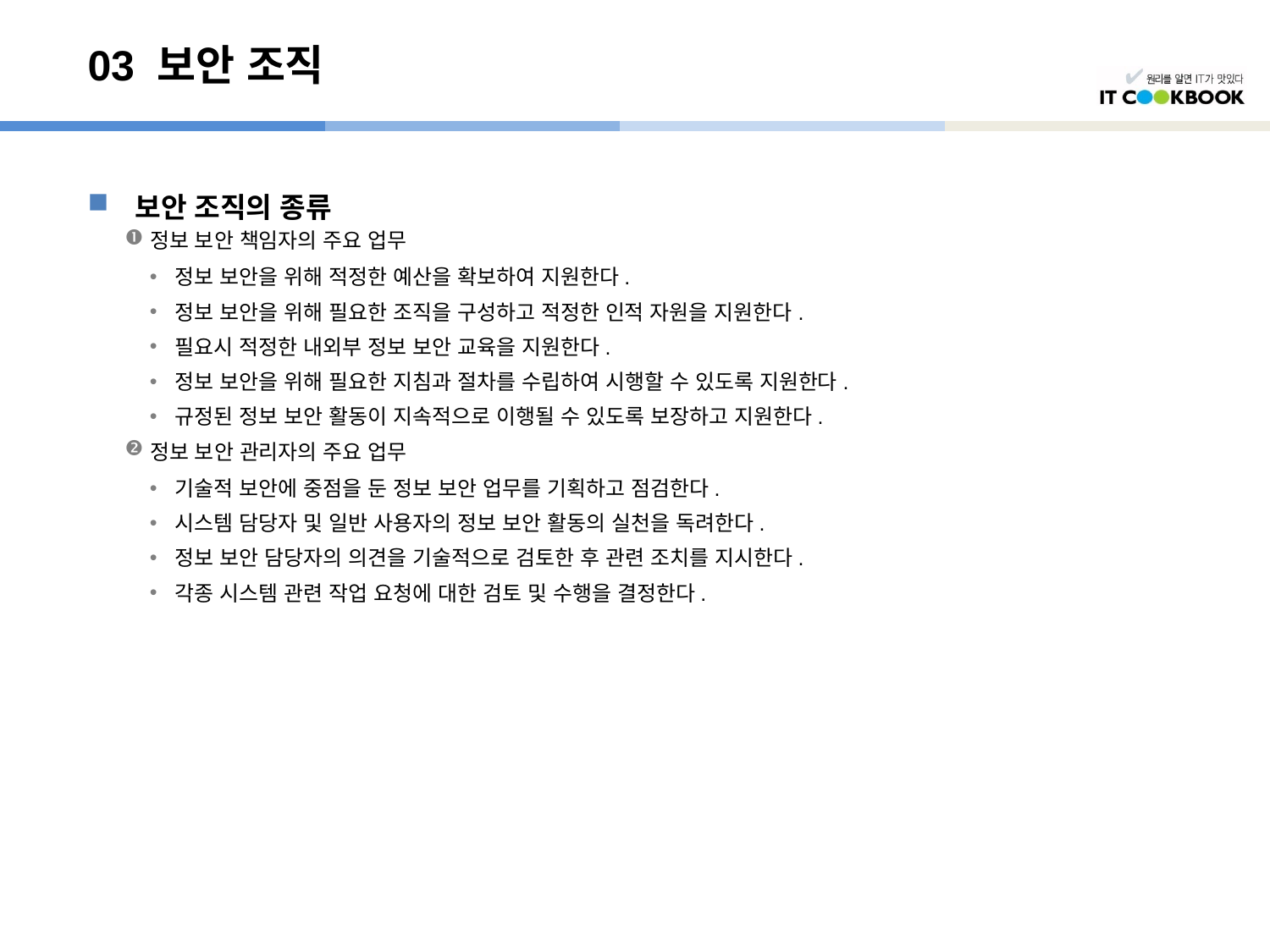

# 03 보안 조직
보안 조직의 종류
정보 보안 책임자의 주요 업무
정보 보안을 위해 적정한 예산을 확보하여 지원한다.
정보 보안을 위해 필요한 조직을 구성하고 적정한 인적 자원을 지원한다.
필요시 적정한 내외부 정보 보안 교육을 지원한다.
정보 보안을 위해 필요한 지침과 절차를 수립하여 시행할 수 있도록 지원한다.
규정된 정보 보안 활동이 지속적으로 이행될 수 있도록 보장하고 지원한다.
정보 보안 관리자의 주요 업무
기술적 보안에 중점을 둔 정보 보안 업무를 기획하고 점검한다.
시스템 담당자 및 일반 사용자의 정보 보안 활동의 실천을 독려한다.
정보 보안 담당자의 의견을 기술적으로 검토한 후 관련 조치를 지시한다.
각종 시스템 관련 작업 요청에 대한 검토 및 수행을 결정한다.